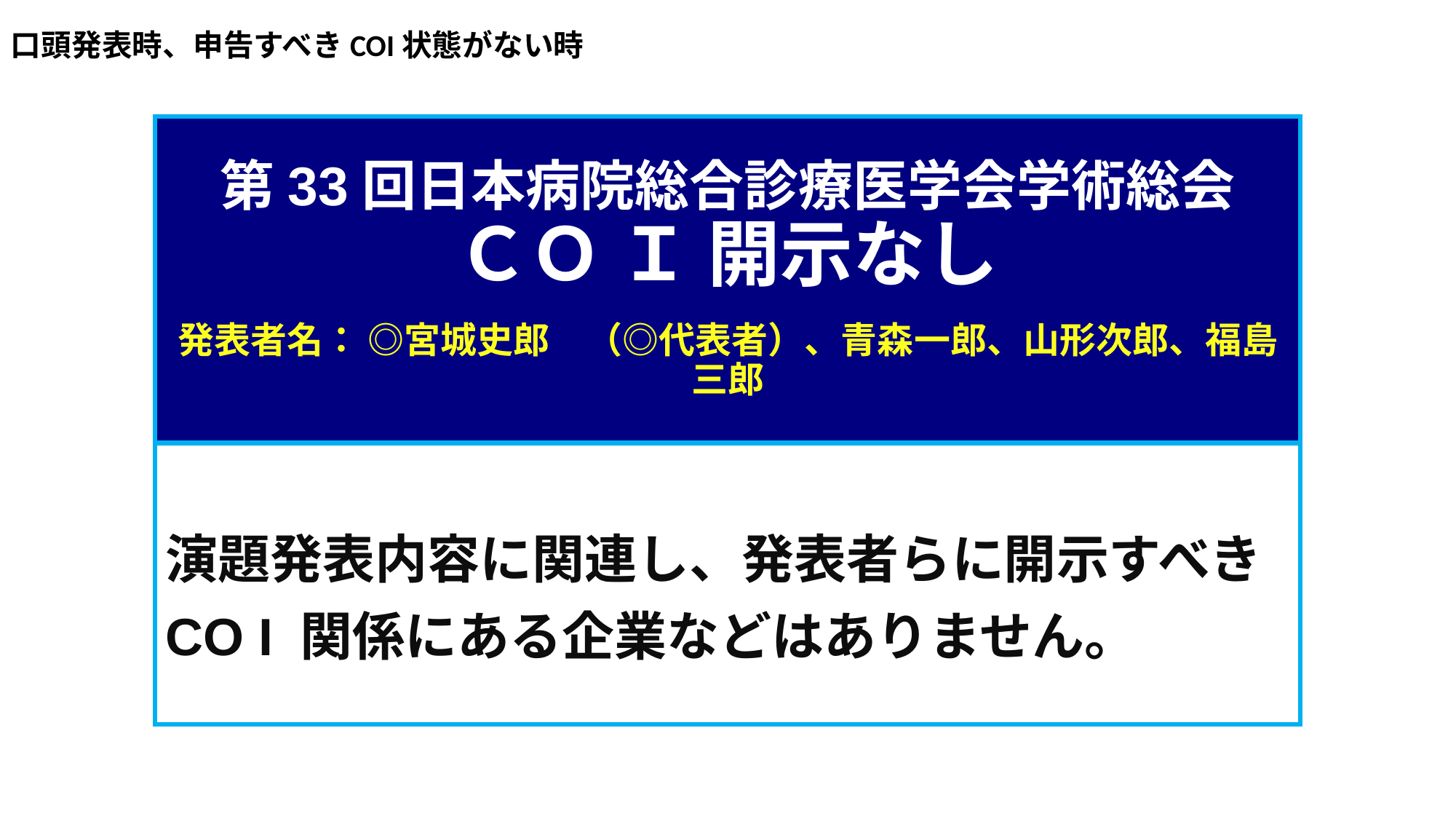

口頭発表時、申告すべきCOI状態がない時
# 第33回日本病院総合診療医学会学術総会 ＣＯ Ｉ 開示なし 　 発表者名： ◎宮城史郎　（◎代表者）、青森一郎、山形次郎、福島三郎

演題発表内容に関連し、発表者らに開示すべき
CO I 関係にある企業などはありません。